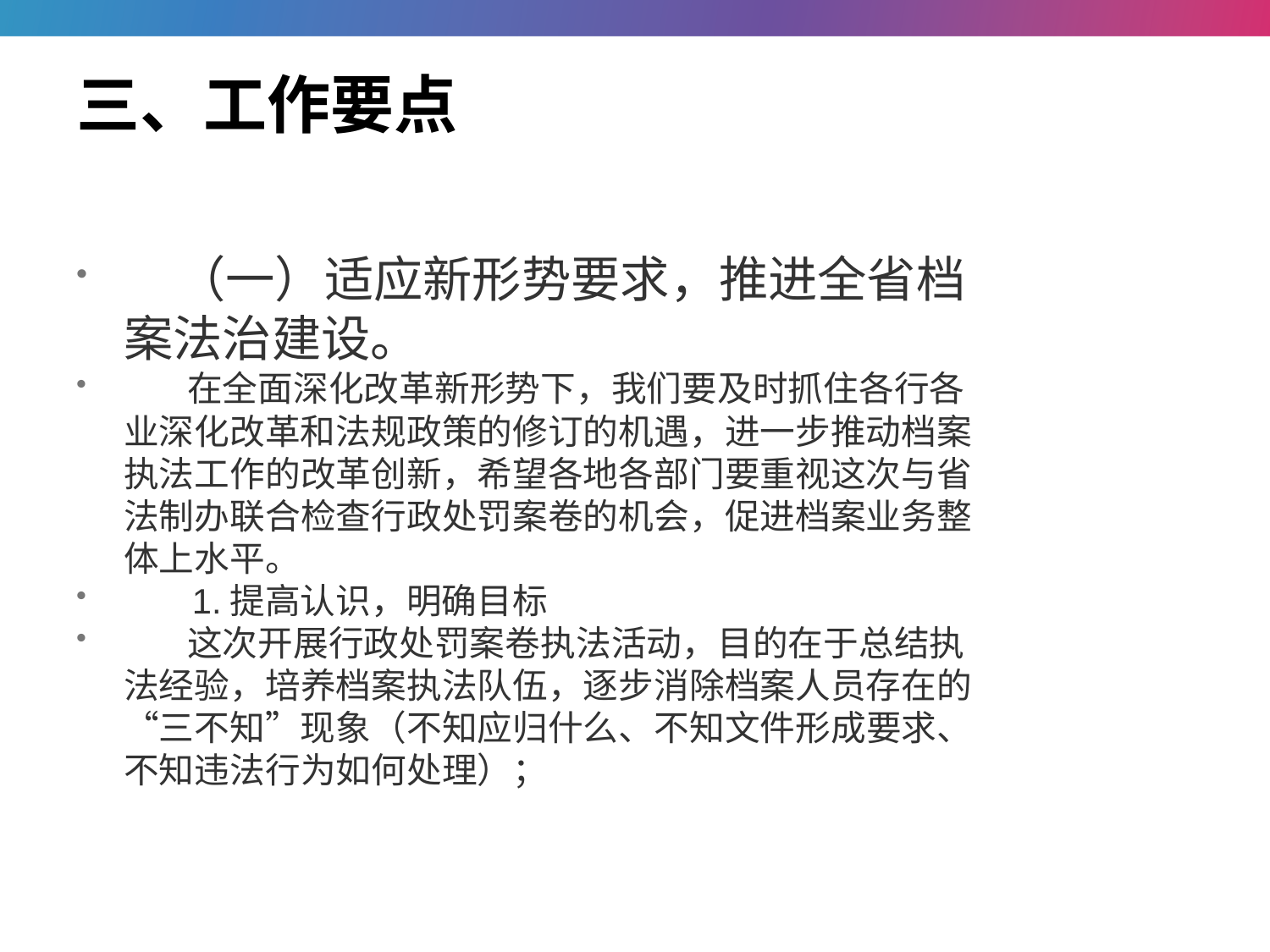

# 三、工作要点
     （一）适应新形势要求，推进全省档案法治建设。
       在全面深化改革新形势下，我们要及时抓住各行各业深化改革和法规政策的修订的机遇，进一步推动档案执法工作的改革创新，希望各地各部门要重视这次与省法制办联合检查行政处罚案卷的机会，促进档案业务整体上水平。
       1.提高认识，明确目标
       这次开展行政处罚案卷执法活动，目的在于总结执法经验，培养档案执法队伍，逐步消除档案人员存在的“三不知”现象（不知应归什么、不知文件形成要求、不知违法行为如何处理）；